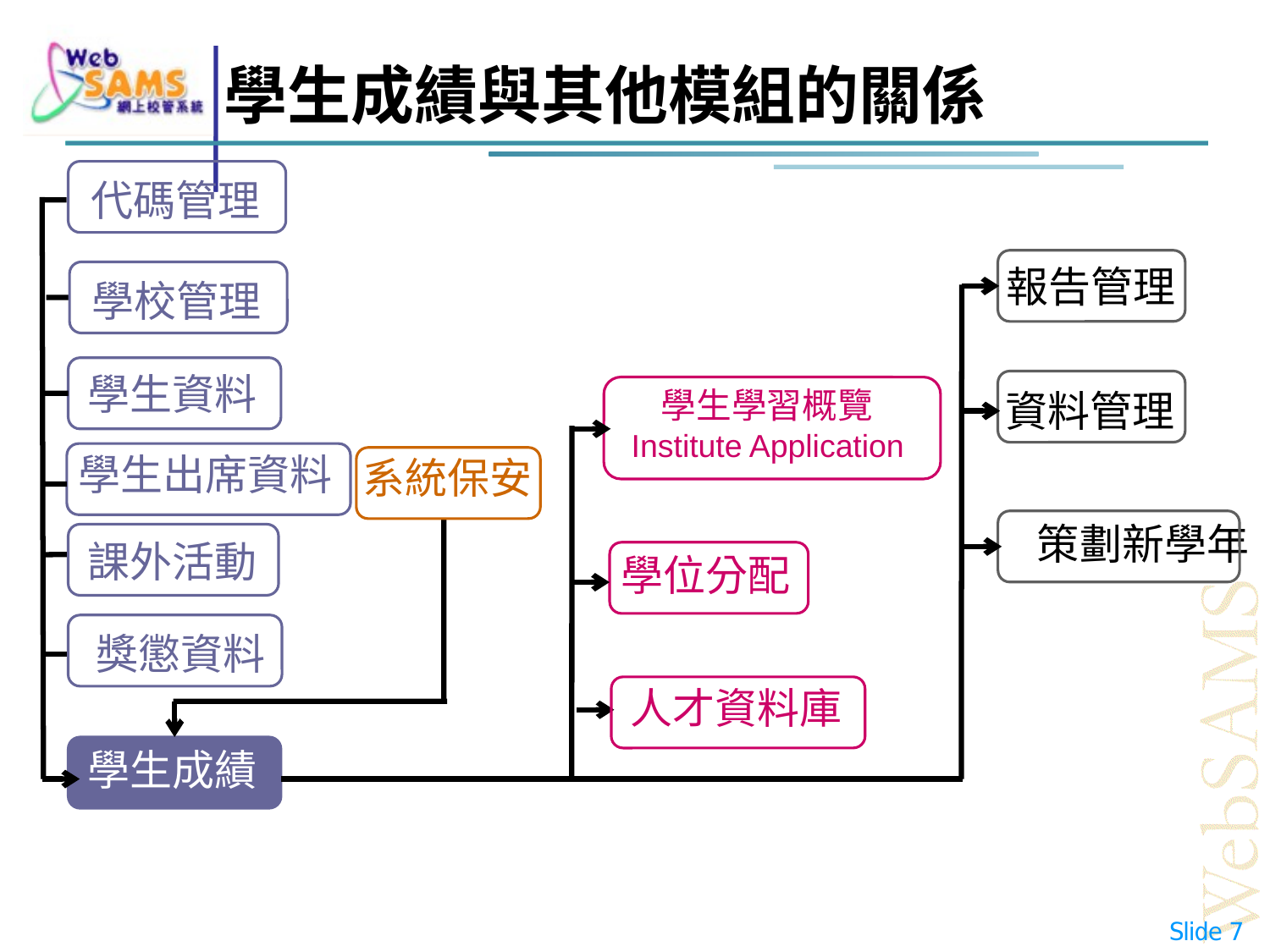

學生成績與其他模組的關係

代碼管理
報告管理

 學生學習概覽
  Institute Application
資料管理

學生出席資料

學位分配

獎懲資料

學生成績

學校管理
學生資料

系統保安

策劃新學年

課外活動

人才資料庫